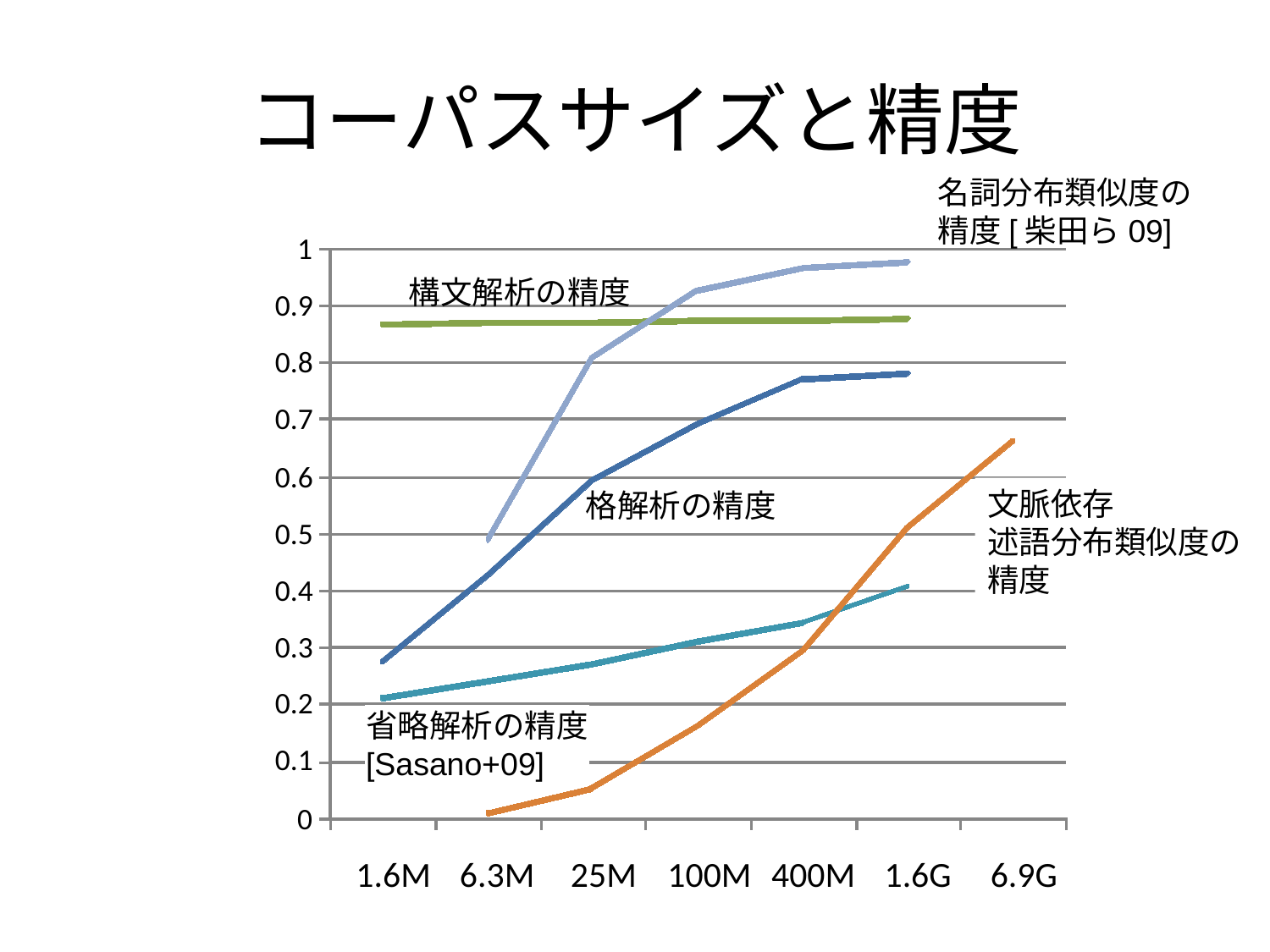

# コーパスサイズと精度
名詞分布類似度の
精度[柴田ら09]

1

構文解析の精度
0.9

0.8

0.7

0.6
文脈依存
述語分布類似度の
精度
格解析の精度
0.5
0.4

0.3
0.2
省略解析の精度
[Sasano+09]
0.1
0

1.6M
6.3M
25M
100M
400M
1.6G
6.9G